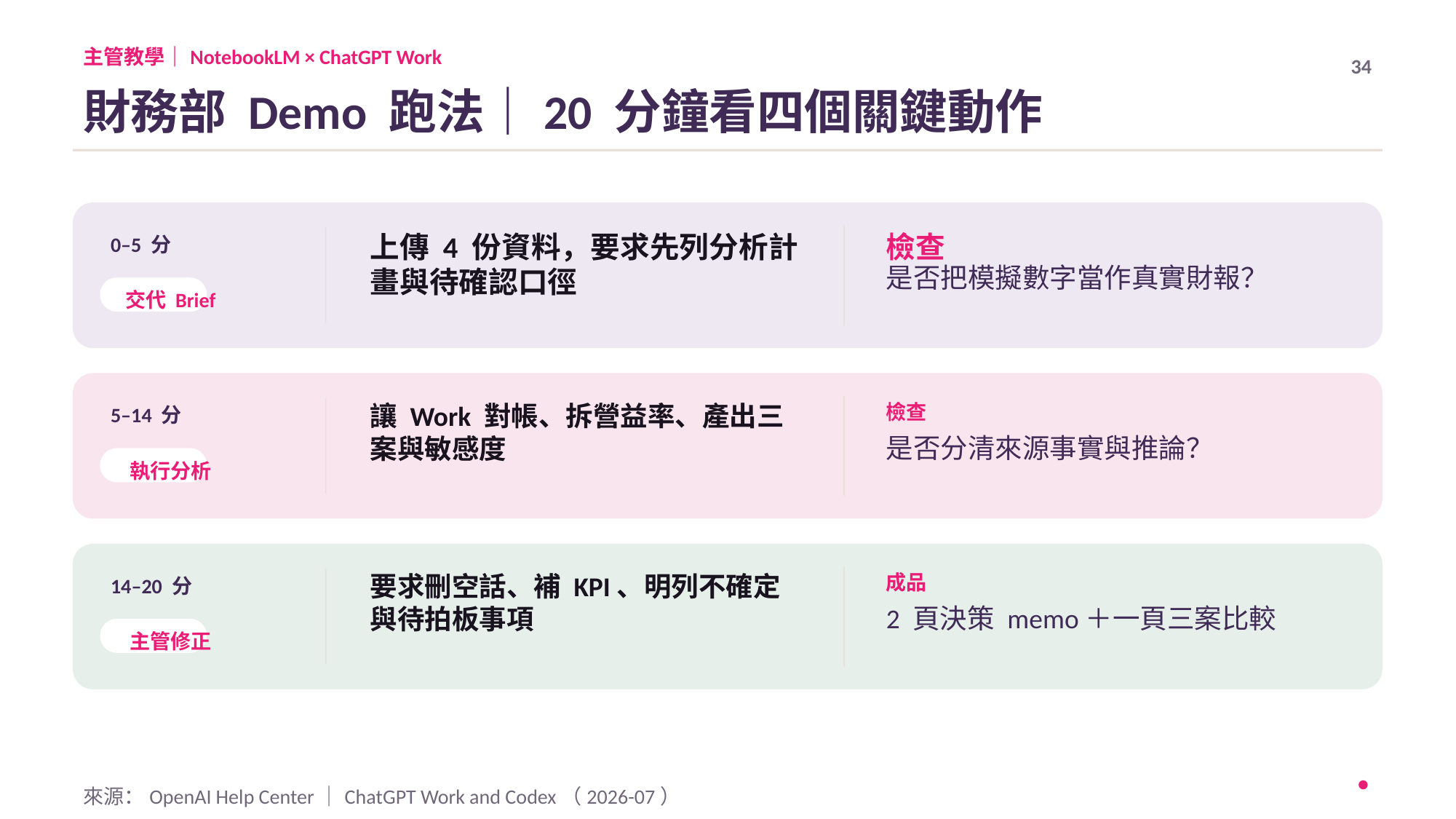

主管教學｜NotebookLM × ChatGPT Work
34
財務部 Demo 跑法｜20 分鐘看四個關鍵動作

上傳 4 份資料，要求先列分析計畫與待確認口徑
檢查

0–5 分

是否把模擬數字當作真實財報？

交代 Brief

讓 Work 對帳、拆營益率、產出三案與敏感度
檢查

5–14 分

是否分清來源事實與推論？

執行分析

要求刪空話、補 KPI、明列不確定與待拍板事項
成品

14–20 分

2 頁決策 memo＋一頁三案比較

主管修正
來源：OpenAI Help Center｜ChatGPT Work and Codex（2026-07）